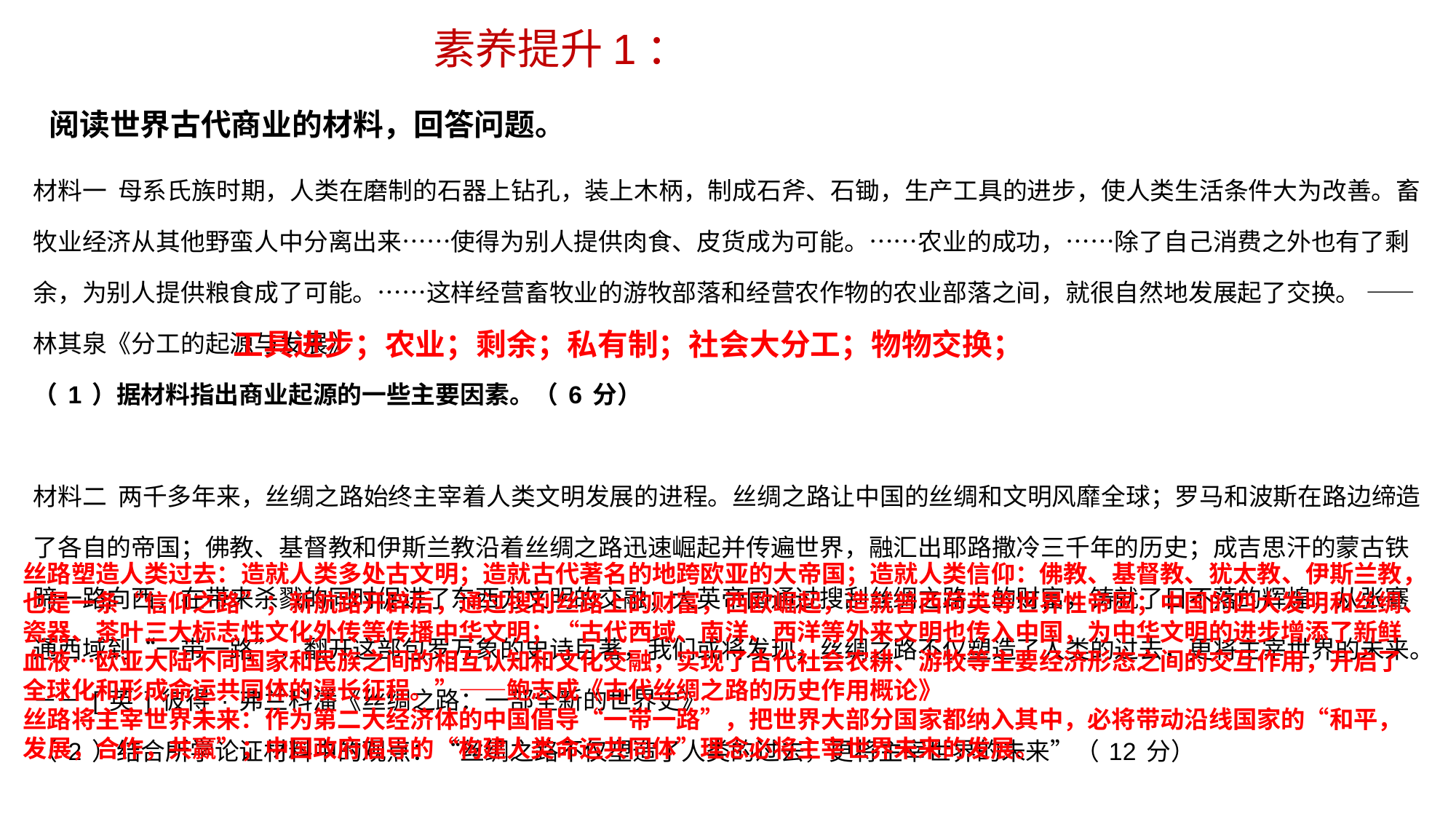

素养提升1：
阅读世界古代商业的材料，回答问题。
材料一  母系氏族时期，人类在磨制的石器上钻孔，装上木柄，制成石斧、石锄，生产工具的进步，使人类生活条件大为改善。畜牧业经济从其他野蛮人中分离出来……使得为别人提供肉食、皮货成为可能。……农业的成功，……除了自己消费之外也有了剩余，为别人提供粮食成了可能。……这样经营畜牧业的游牧部落和经营农作物的农业部落之间，就很自然地发展起了交换。 ——林其泉《分工的起源与发展》
（1）据材料指出商业起源的一些主要因素。（6分）

材料二  两千多年来，丝绸之路始终主宰着人类文明发展的进程。丝绸之路让中国的丝绸和文明风靡全球；罗马和波斯在路边缔造了各自的帝国；佛教、基督教和伊斯兰教沿着丝绸之路迅速崛起并传遍世界，融汇出耶路撒冷三千年的历史；成吉思汗的蒙古铁蹄一路向西，在带来杀戮的同时促进了东西方文明的交融；大英帝国通过搜刮丝绸之路上的财富，铸就了日不落的辉煌；从张骞通西域到“一带一路”，翻开这部包罗万象的史诗巨著，我们或将发现，丝绸之路不仅塑造了人类的过去，更将主宰世界的未来。－－[英]彼得·弗兰科潘《丝绸之路：一部全新的世界史》
（2）结合所学论证材料中的观点：“丝绸之路不仅塑造了人类的过去，更将主宰世界的未来”（12分）
工具进步；农业；剩余；私有制；社会大分工；物物交换；
丝路塑造人类过去：造就人类多处古文明；造就古代著名的地跨欧亚的大帝国；造就人类信仰：佛教、基督教、犹太教、伊斯兰教，也是一条“信仰之路”；新航路开辟后，通过搜刮丝路上的财富，西欧崛起，造就普西荷英等世界性帝国；中国的四大发明和丝绸、瓷器、茶叶三大标志性文化外传等传播中华文明；“古代西域、南洋、西洋等外来文明也传入中国，为中华文明的进步增添了新鲜血液…欧亚大陆不同国家和民族之间的相互认知和文化交融，实现了古代社会农耕、游牧等主要经济形态之间的交互作用，开启了全球化和形成命运共同体的漫长征程。”——鲍志成《古代丝绸之路的历史作用概论》
丝路将主宰世界未来：作为第二大经济体的中国倡导“一带一路”，把世界大部分国家都纳入其中，必将带动沿线国家的“和平，发展，合作，共赢”；中国政府倡导的“构建人类命运共同体”理念必将主宰世界未来的发展。